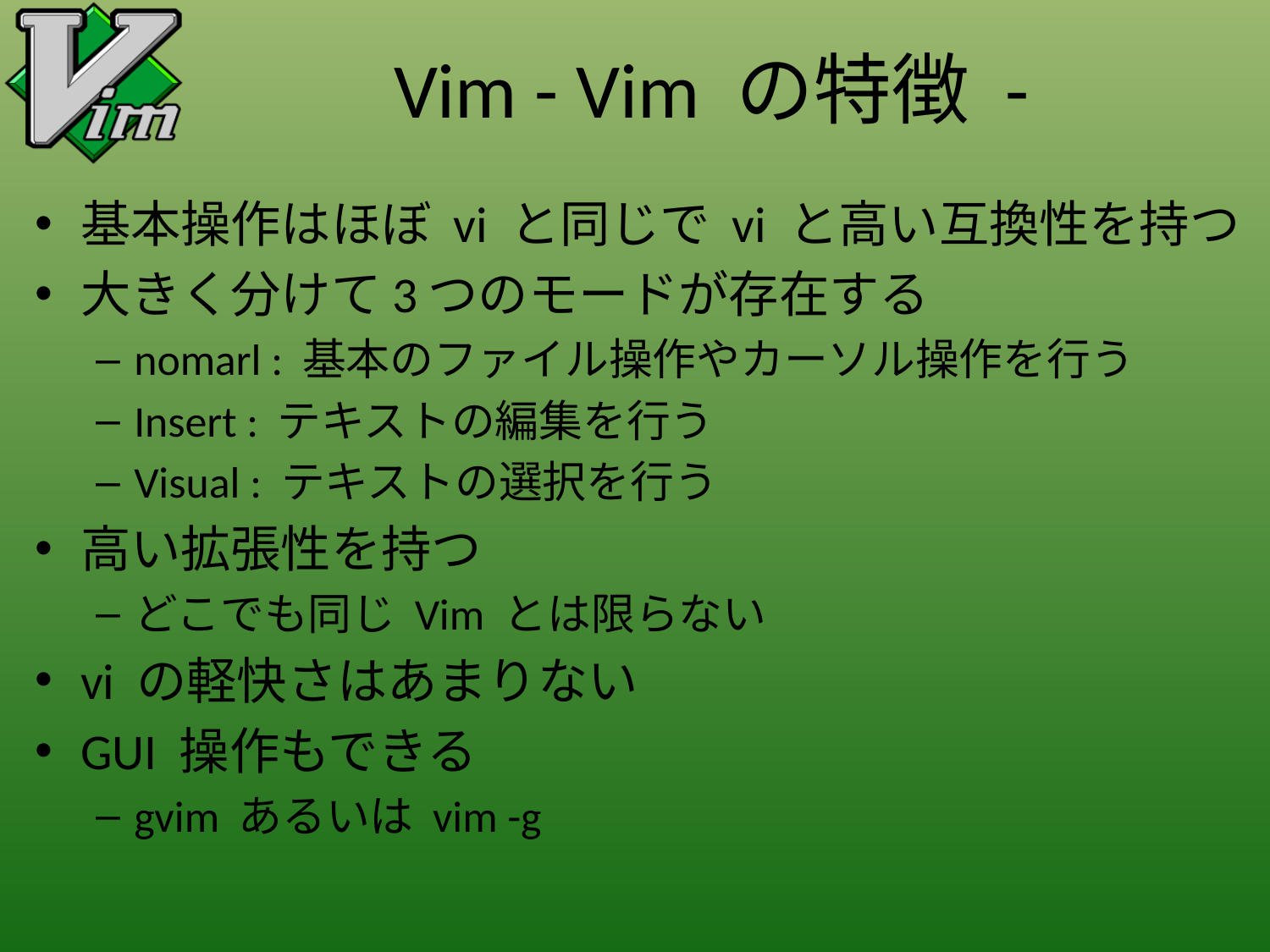

# Vim - Vim の特徴 -
基本操作はほぼ vi と同じで vi と高い互換性を持つ
大きく分けて3つのモードが存在する
nomarl : 基本のファイル操作やカーソル操作を行う
Insert : テキストの編集を行う
Visual : テキストの選択を行う
高い拡張性を持つ
どこでも同じ Vim とは限らない
vi の軽快さはあまりない
GUI 操作もできる
gvim あるいは vim -g